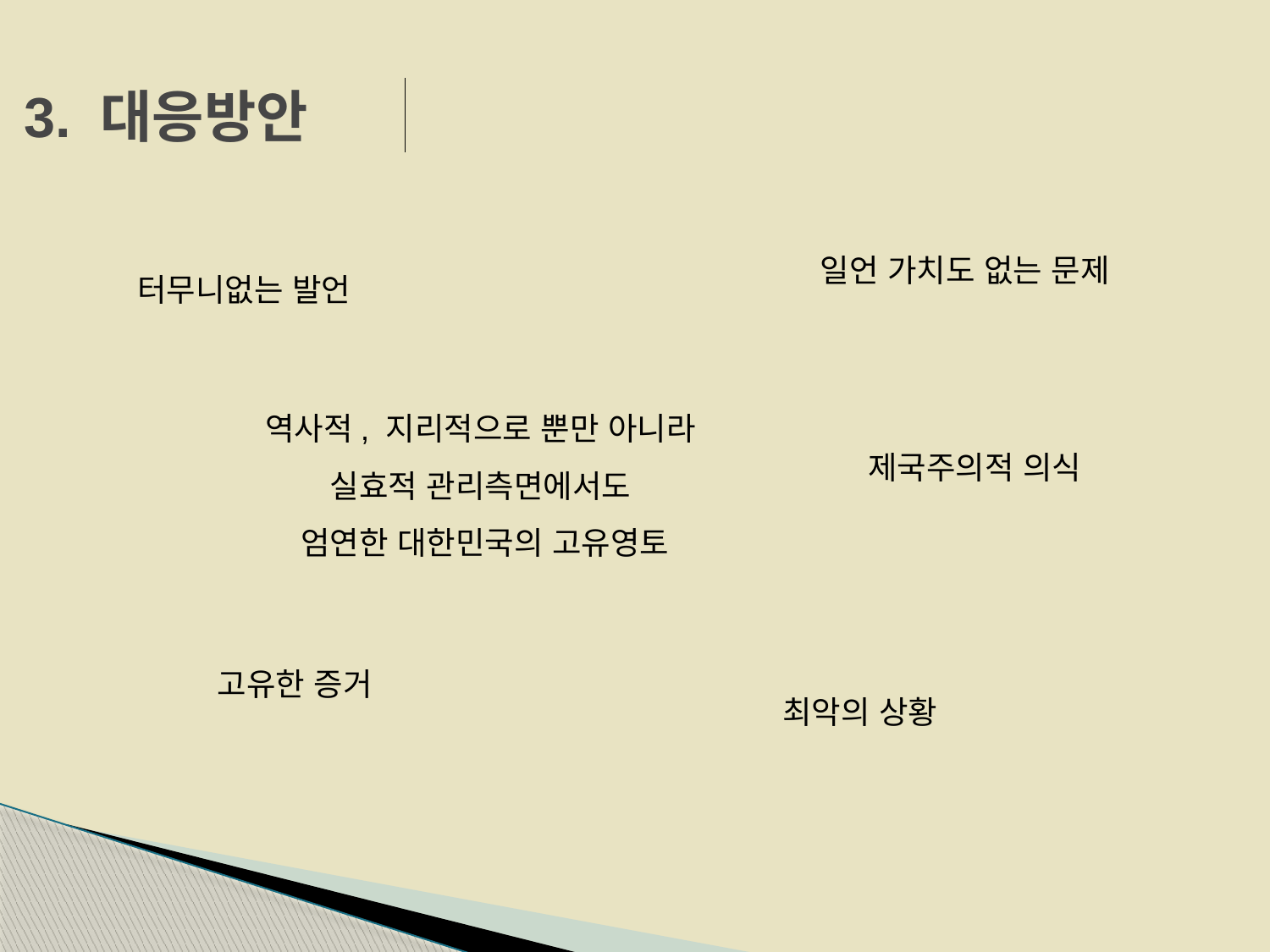

# 3. 대응방안
일언 가치도 없는 문제

터무니없는 발언
역사적, 지리적으로 뿐만 아니라
실효적 관리측면에서도
엄연한 대한민국의 고유영토

제국주의적 의식
고유한 증거
최악의 상황